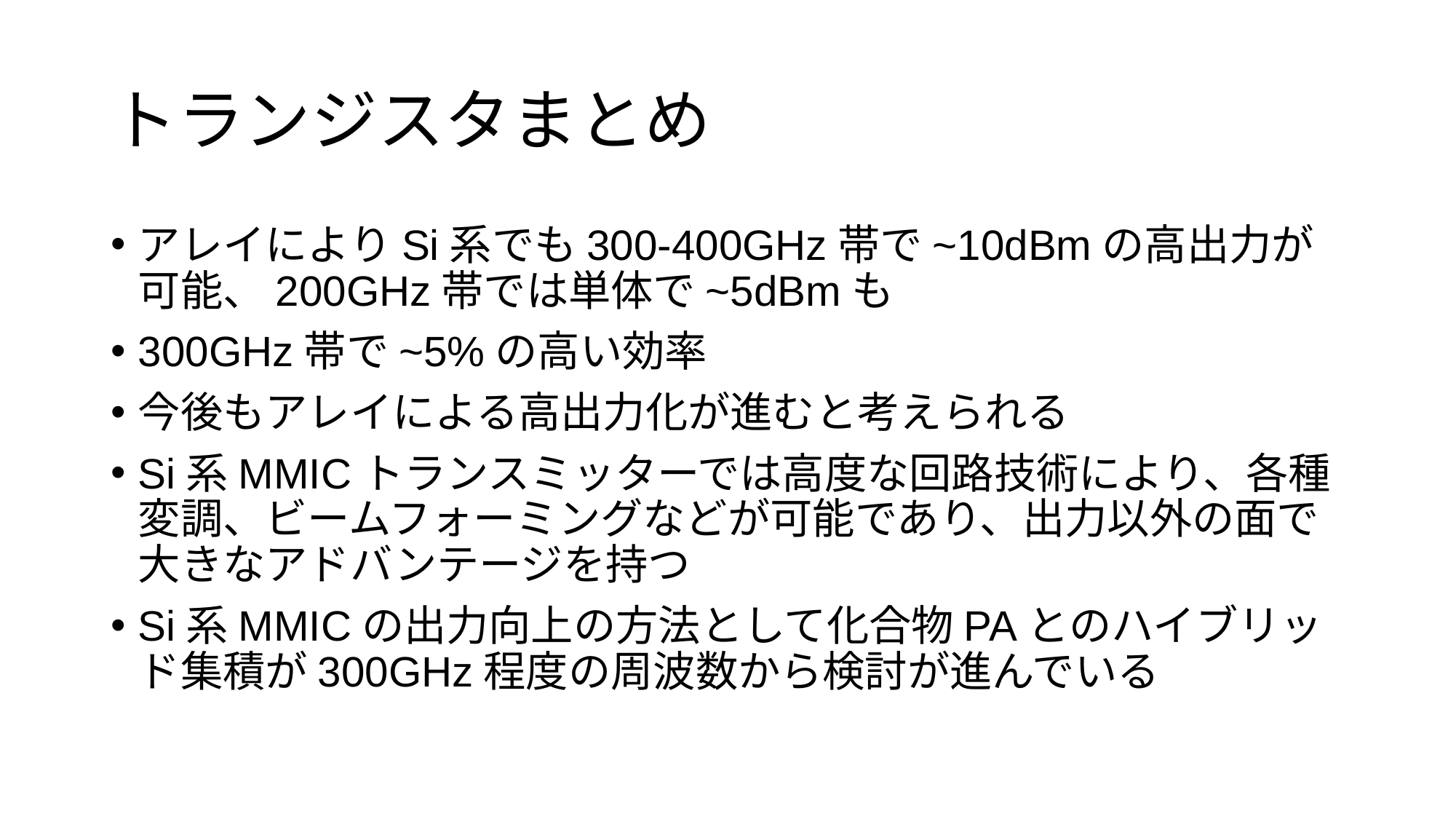

# トランジスタまとめ
アレイによりSi系でも300-400GHz帯で~10dBmの高出力が可能、200GHz帯では単体で~5dBmも
300GHz帯で~5%の高い効率
今後もアレイによる高出力化が進むと考えられる
Si系MMICトランスミッターでは高度な回路技術により、各種変調、ビームフォーミングなどが可能であり、出力以外の面で大きなアドバンテージを持つ
Si系MMICの出力向上の方法として化合物PAとのハイブリッド集積が300GHz程度の周波数から検討が進んでいる